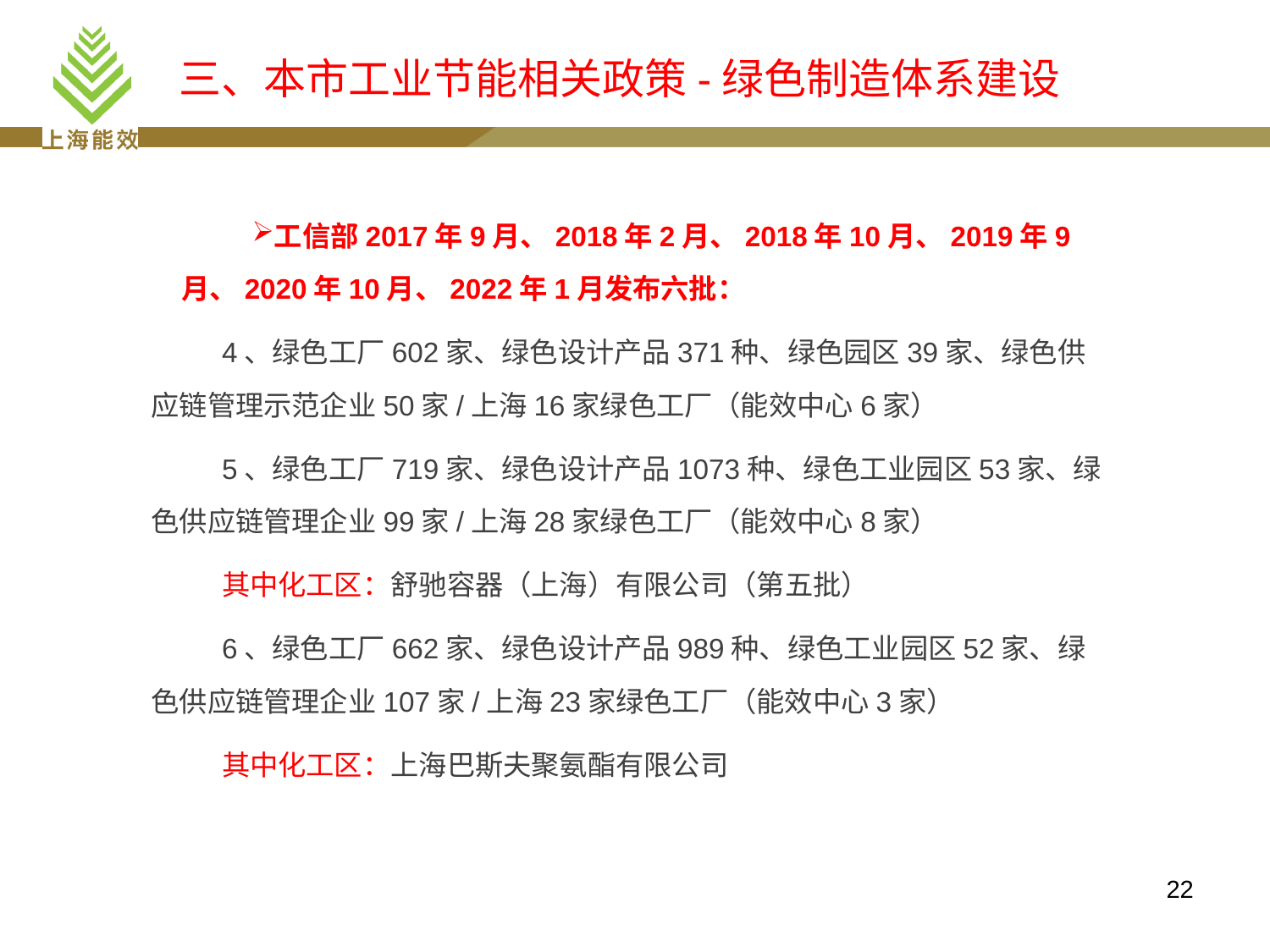

三、本市工业节能相关政策-绿色制造体系建设
工信部2017年9月、2018年2月、2018年10月、2019年9月、2020年10月、2022年1月发布六批：
4、绿色工厂602家、绿色设计产品371种、绿色园区39家、绿色供应链管理示范企业50家/上海16家绿色工厂（能效中心6家）
5、绿色工厂719家、绿色设计产品1073种、绿色工业园区53家、绿色供应链管理企业99家/上海28家绿色工厂（能效中心8家）
其中化工区：舒驰容器（上海）有限公司（第五批）
6、绿色工厂662家、绿色设计产品989种、绿色工业园区52家、绿色供应链管理企业107家/上海23家绿色工厂（能效中心3家）
其中化工区：上海巴斯夫聚氨酯有限公司
22